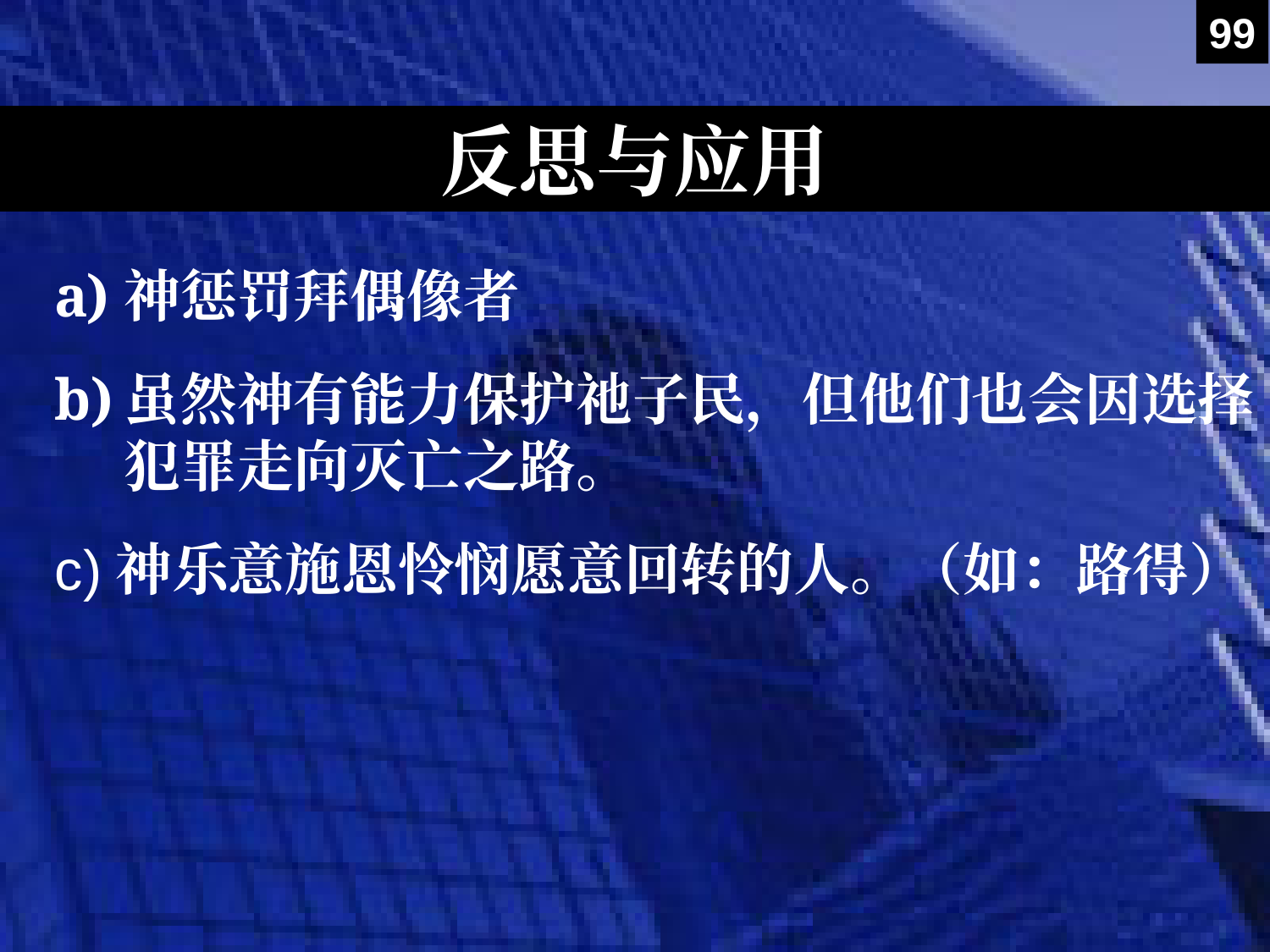

99
反思与应用
神惩罚拜偶像者
虽然神有能力保护祂子民，但他们也会因选择犯罪走向灭亡之路。
c)神乐意施恩怜悯愿意回转的人。（如：路得）